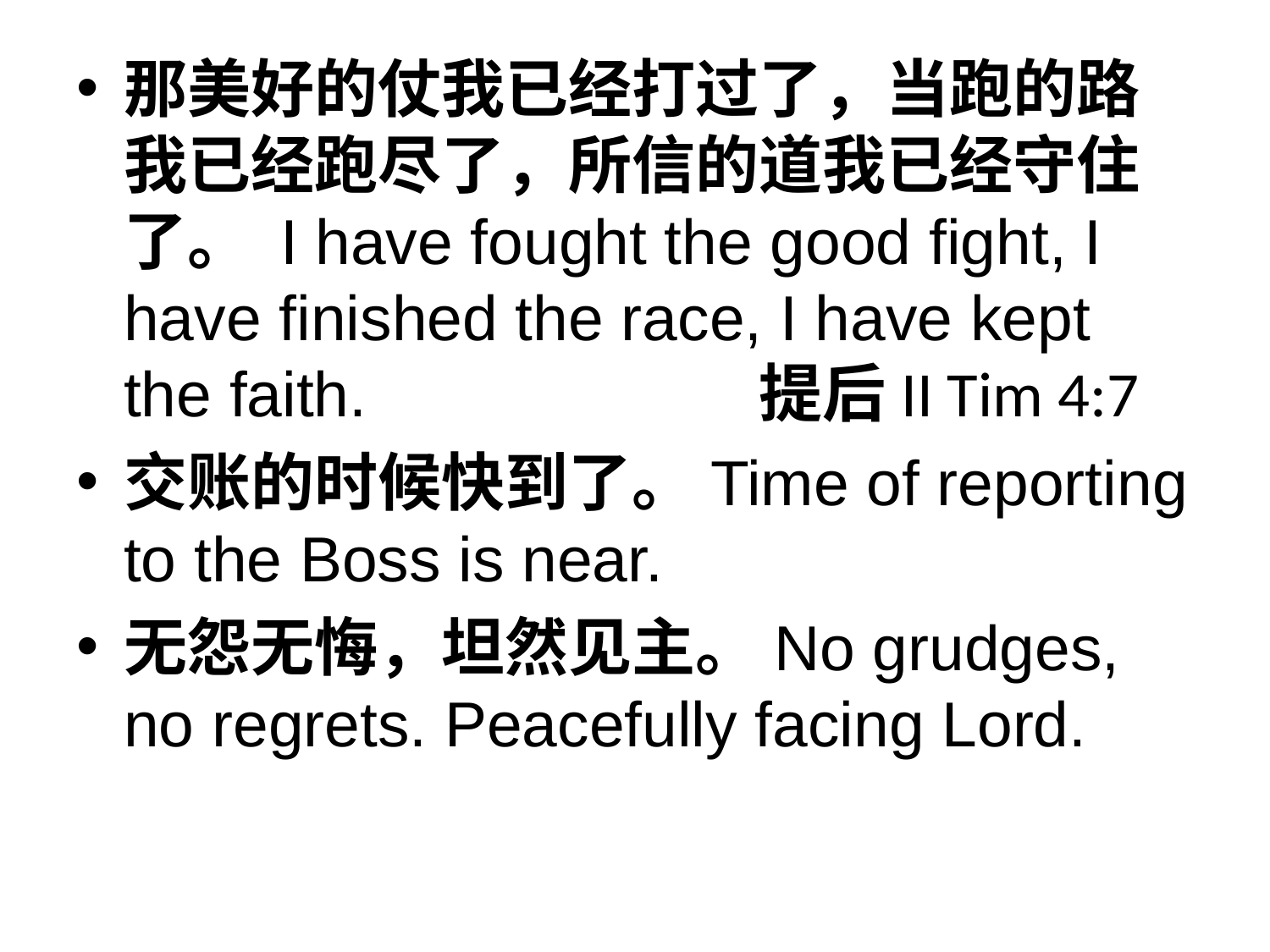

那美好的仗我已经打过了，当跑的路我已经跑尽了，所信的道我已经守住了。 I have fought the good fight, I have finished the race, I have kept the faith. 			提后II Tim 4:7
交账的时候快到了。Time of reporting to the Boss is near.
无怨无悔，坦然见主。No grudges, no regrets. Peacefully facing Lord.